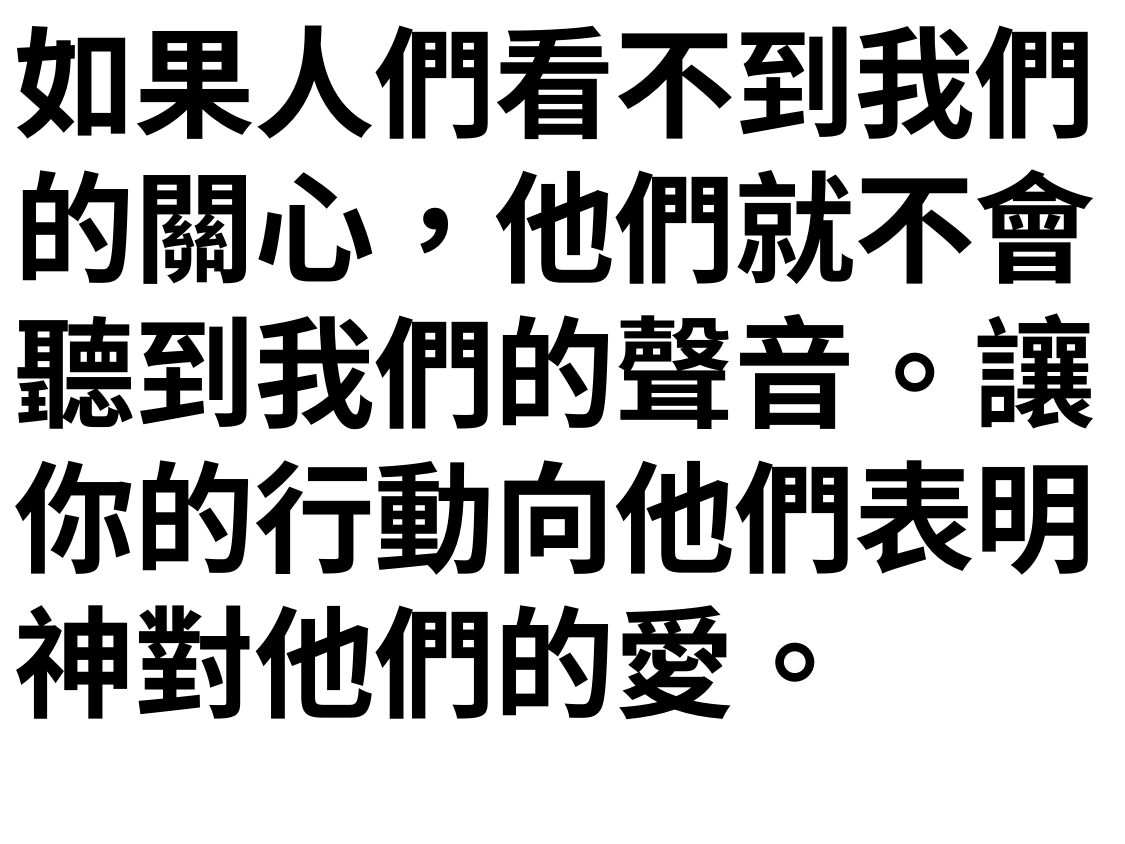

如果人們看不到我們的關心，他們就不會聽到我們的聲音。讓你的行動向他們表明神對他們的愛。